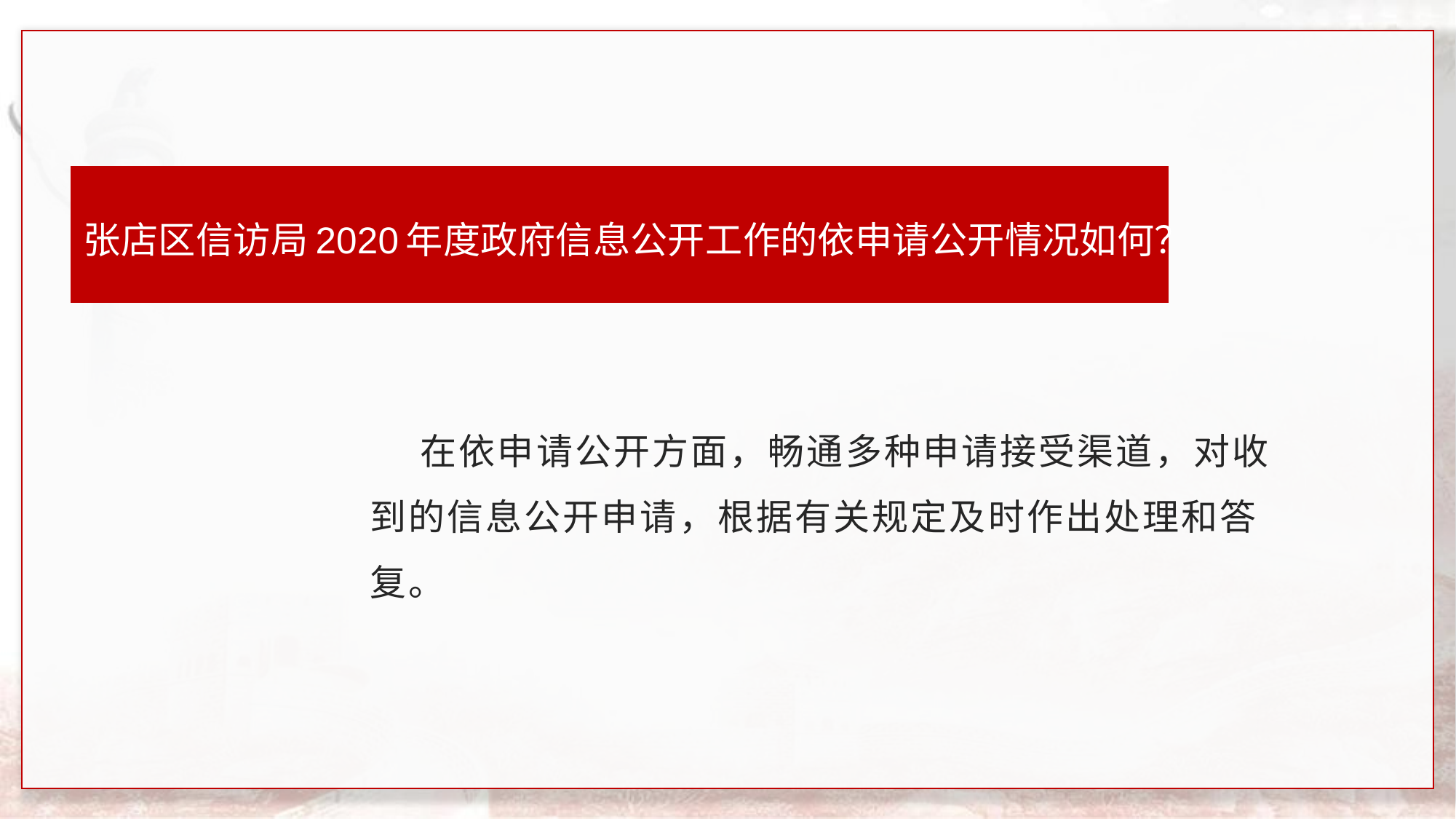

张店区信访局2020年度政府信息公开工作的依申请公开情况如何？

    在依申请公开方面，畅通多种申请接受渠道，对收到的信息公开申请，根据有关规定及时作出处理和答复。